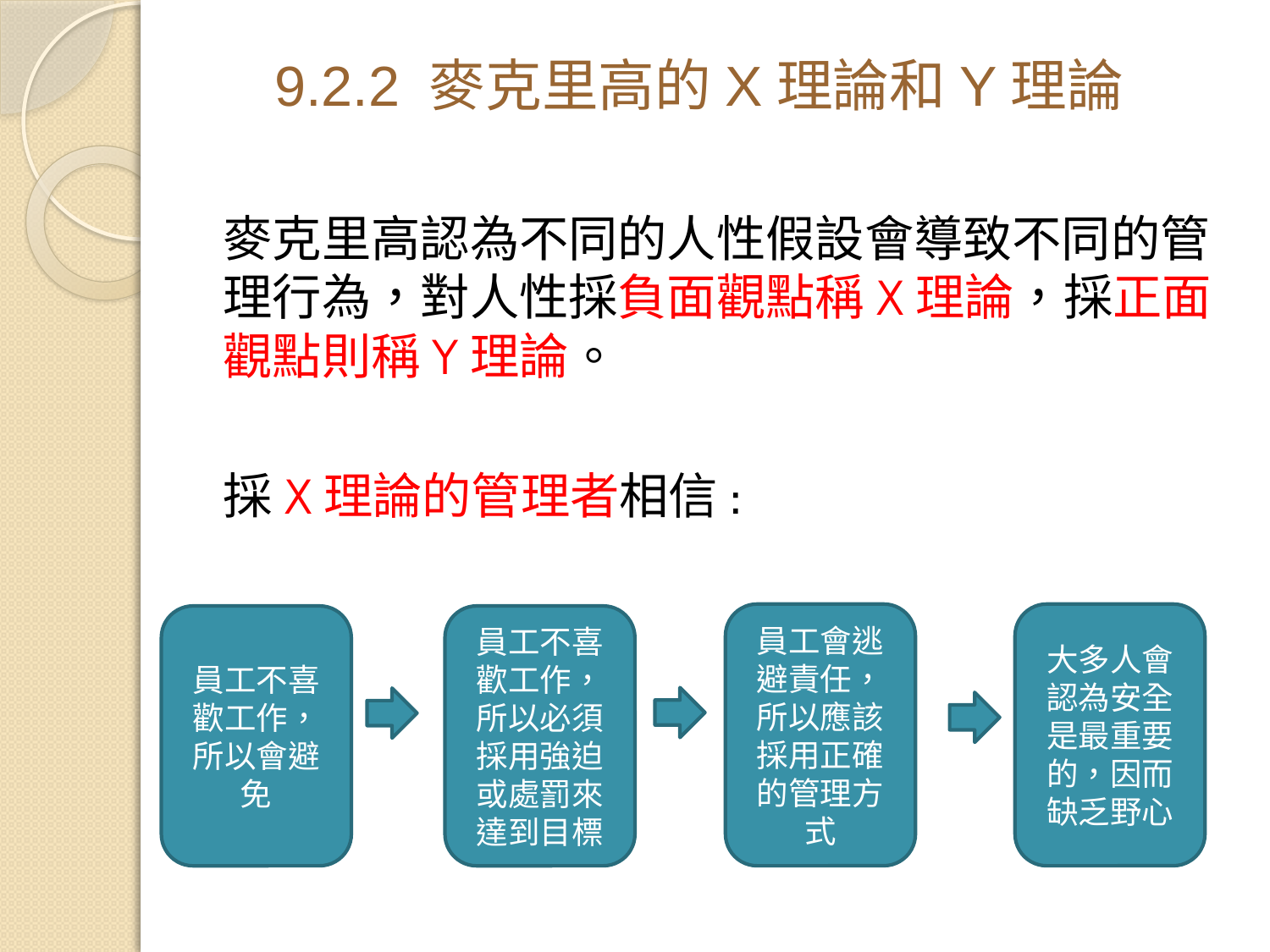

# 9.2.2 麥克里高的X理論和Y理論
麥克里高認為不同的人性假設會導致不同的管理行為，對人性採負面觀點稱X理論，採正面觀點則稱Y理論。

採X理論的管理者相信:

員工會逃避責任，所以應該採用正確的管理方式
大多人會認為安全是最重要的，因而缺乏野心
員工不喜歡工作，所以會避免
員工不喜歡工作，所以必須採用強迫或處罰來達到目標